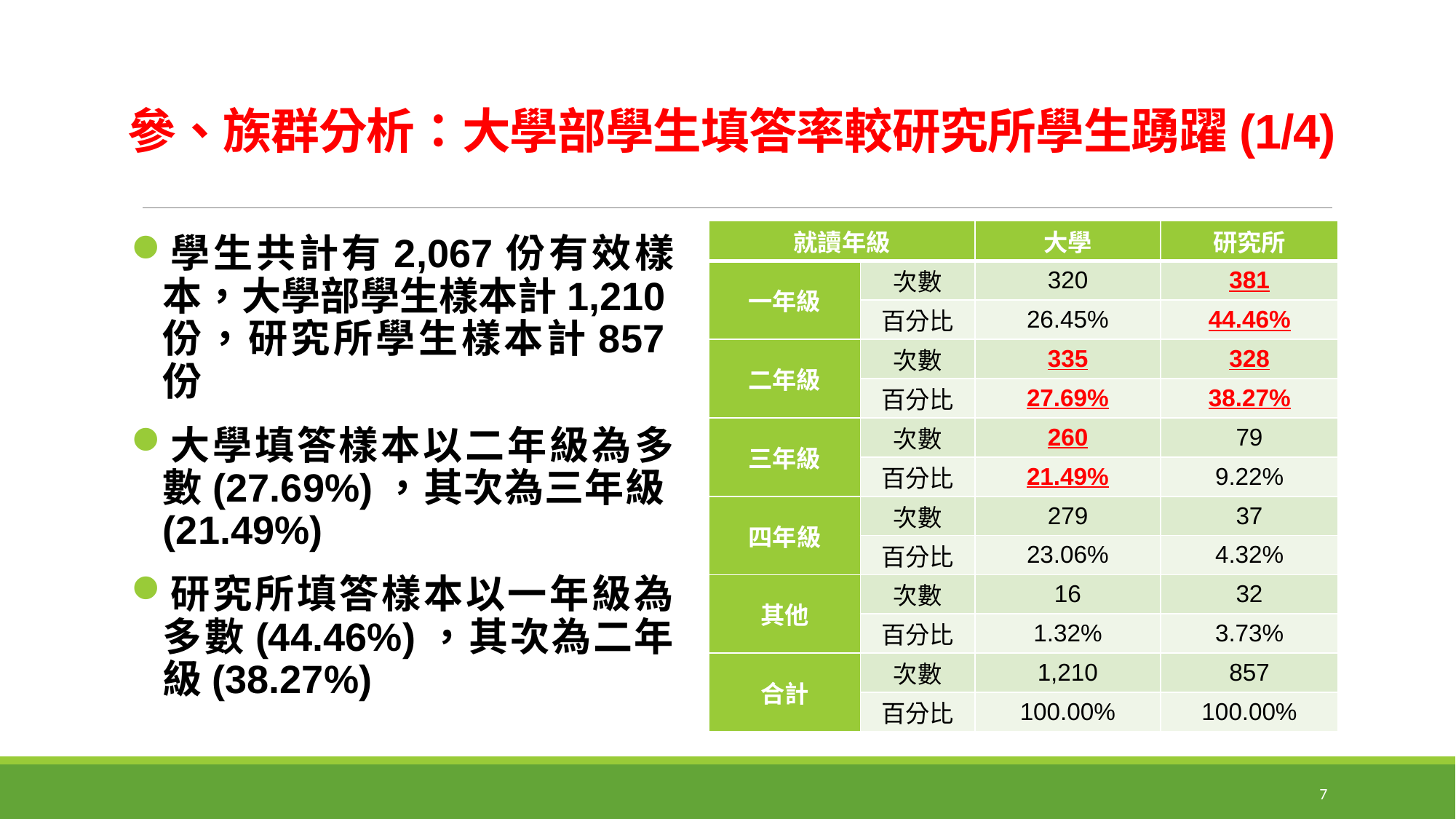

# 參、族群分析：大學部學生填答率較研究所學生踴躍(1/4)
| 就讀年級 |  | 大學 | 研究所 |
| --- | --- | --- | --- |
| 一年級 | 次數 | 320 | 381 |
|  | 百分比 | 26.45% | 44.46% |
| 二年級 | 次數 | 335 | 328 |
|  | 百分比 | 27.69% | 38.27% |
| 三年級 | 次數 | 260 | 79 |
|  | 百分比 | 21.49% | 9.22% |
| 四年級 | 次數 | 279 | 37 |
|  | 百分比 | 23.06% | 4.32% |
| 其他 | 次數 | 16 | 32 |
|  | 百分比 | 1.32% | 3.73% |
| 合計 | 次數 | 1,210 | 857 |
|  | 百分比 | 100.00% | 100.00% |
學生共計有2,067份有效樣本，大學部學生樣本計1,210份，研究所學生樣本計857份
大學填答樣本以二年級為多數(27.69%)，其次為三年級(21.49%)
研究所填答樣本以一年級為多數(44.46%)，其次為二年級(38.27%)

7